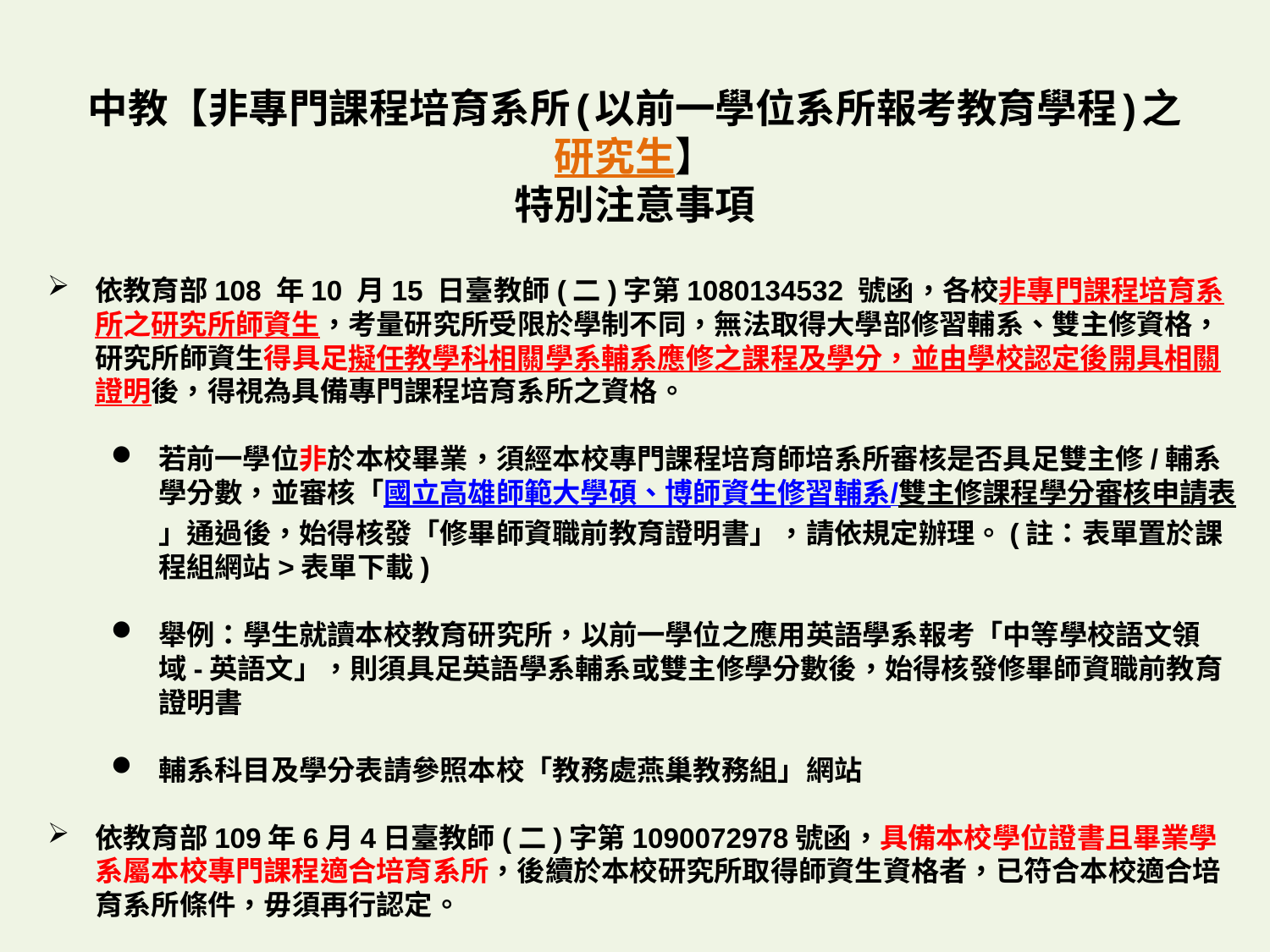

# 中教【非專門課程培育系所(以前一學位系所報考教育學程)之研究生】 特別注意事項
依教育部108 年10 月15 日臺教師(二)字第1080134532 號函，各校非專門課程培育系所之研究所師資生，考量研究所受限於學制不同，無法取得大學部修習輔系、雙主修資格，研究所師資生得具足擬任教學科相關學系輔系應修之課程及學分，並由學校認定後開具相關證明後，得視為具備專門課程培育系所之資格。

若前一學位非於本校畢業，須經本校專門課程培育師培系所審核是否具足雙主修/輔系學分數，並審核「國立高雄師範大學碩、博師資生修習輔系/雙主修課程學分審核申請表」通過後，始得核發「修畢師資職前教育證明書」，請依規定辦理。(註：表單置於課程組網站>表單下載)

舉例：學生就讀本校教育研究所，以前一學位之應用英語學系報考「中等學校語文領域-英語文」，則須具足英語學系輔系或雙主修學分數後，始得核發修畢師資職前教育證明書

輔系科目及學分表請參照本校「教務處燕巢教務組」網站

依教育部109年6月4日臺教師(二)字第1090072978號函，具備本校學位證書且畢業學系屬本校專門課程適合培育系所，後續於本校研究所取得師資生資格者，已符合本校適合培育系所條件，毋須再行認定。

34